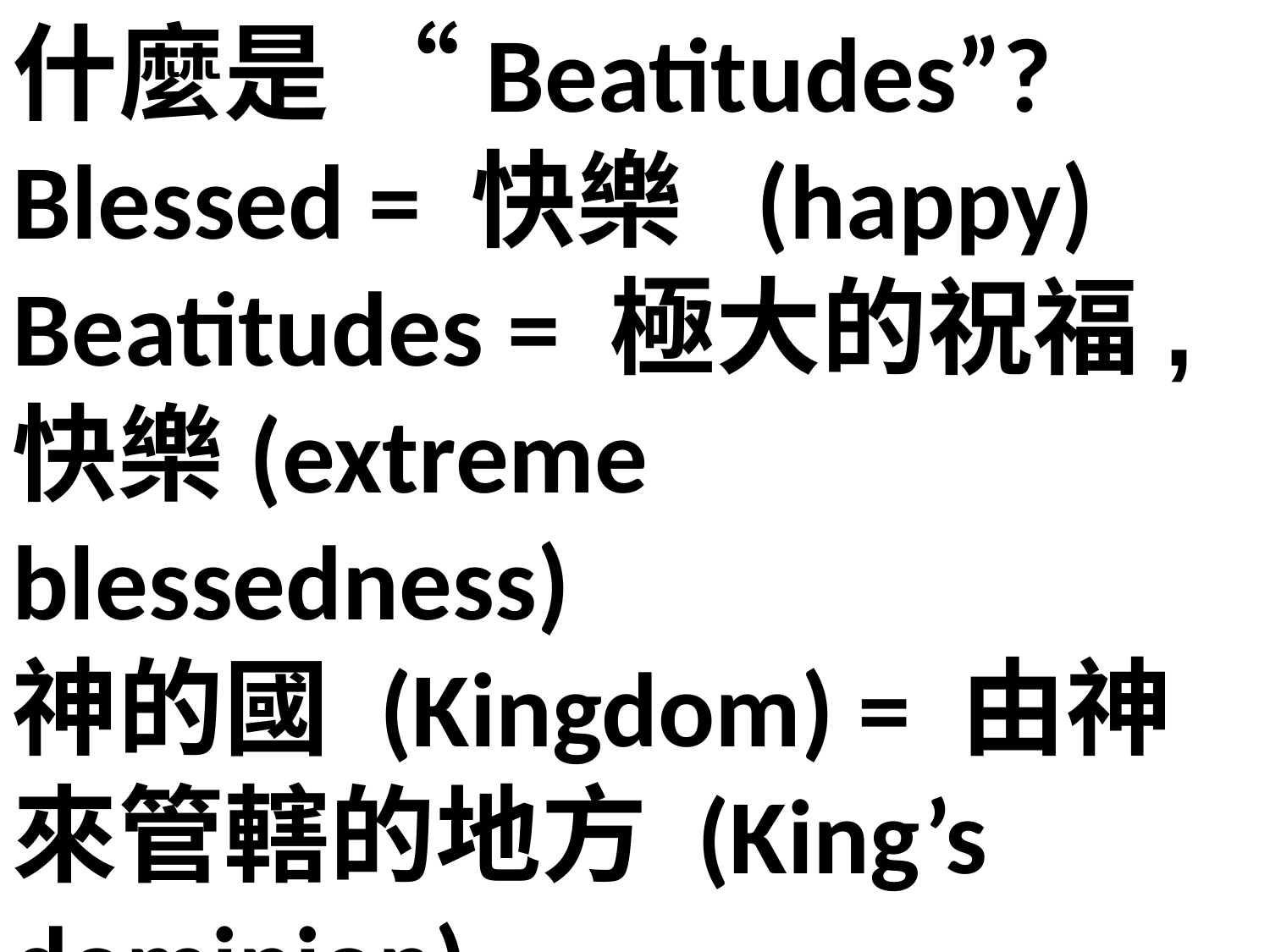

什麼是 “Beatitudes”?
Blessed = 快樂  (happy)
Beatitudes = 極大的祝福,快樂(extreme blessedness)
神的國 (Kingdom) = 由神來管轄的地方 (King’s dominion)